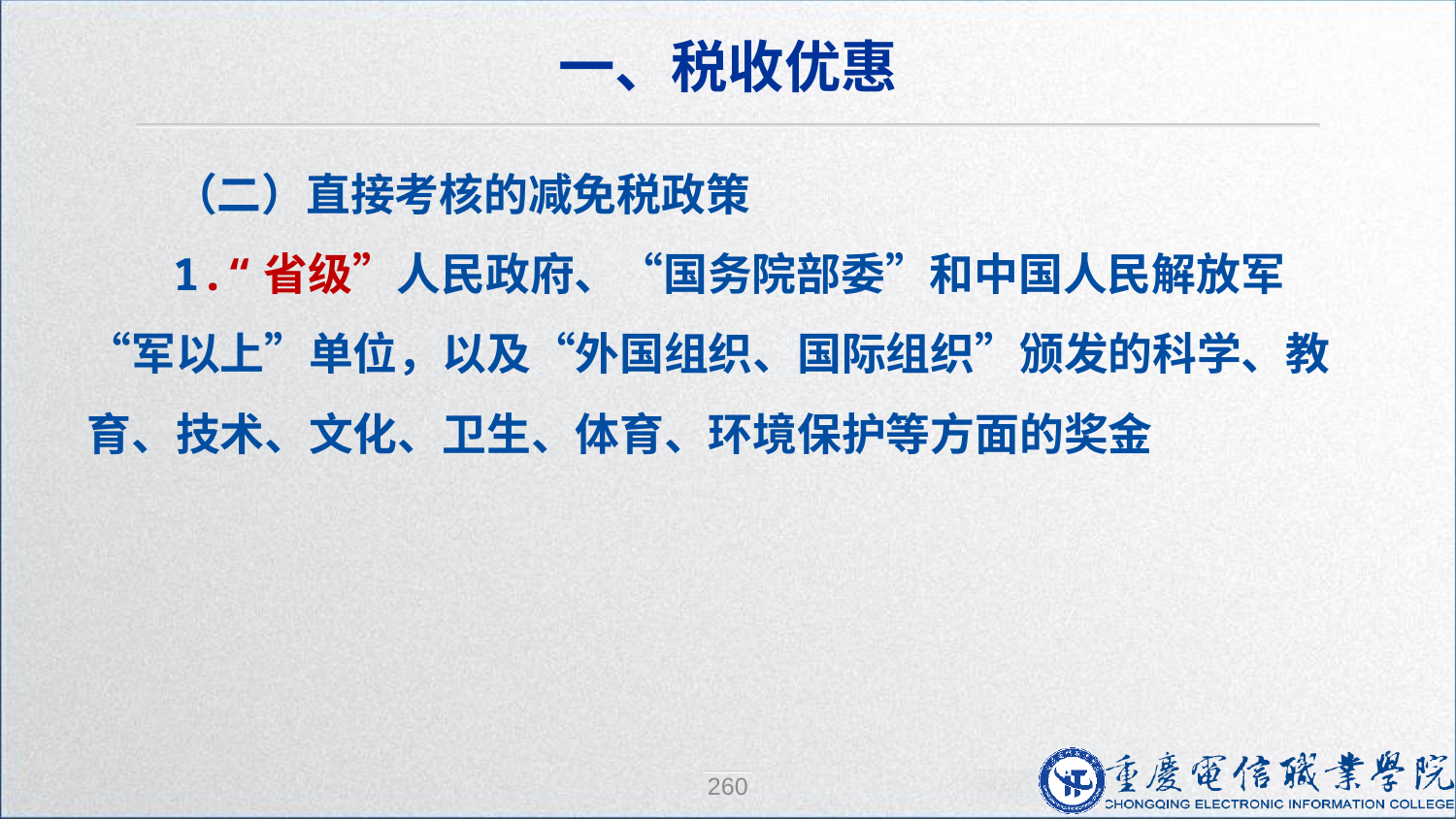

一、税收优惠
（二）直接考核的减免税政策
1.“省级”人民政府、“国务院部委”和中国人民解放军“军以上”单位，以及“外国组织、国际组织”颁发的科学、教育、技术、文化、卫生、体育、环境保护等方面的奖金
260